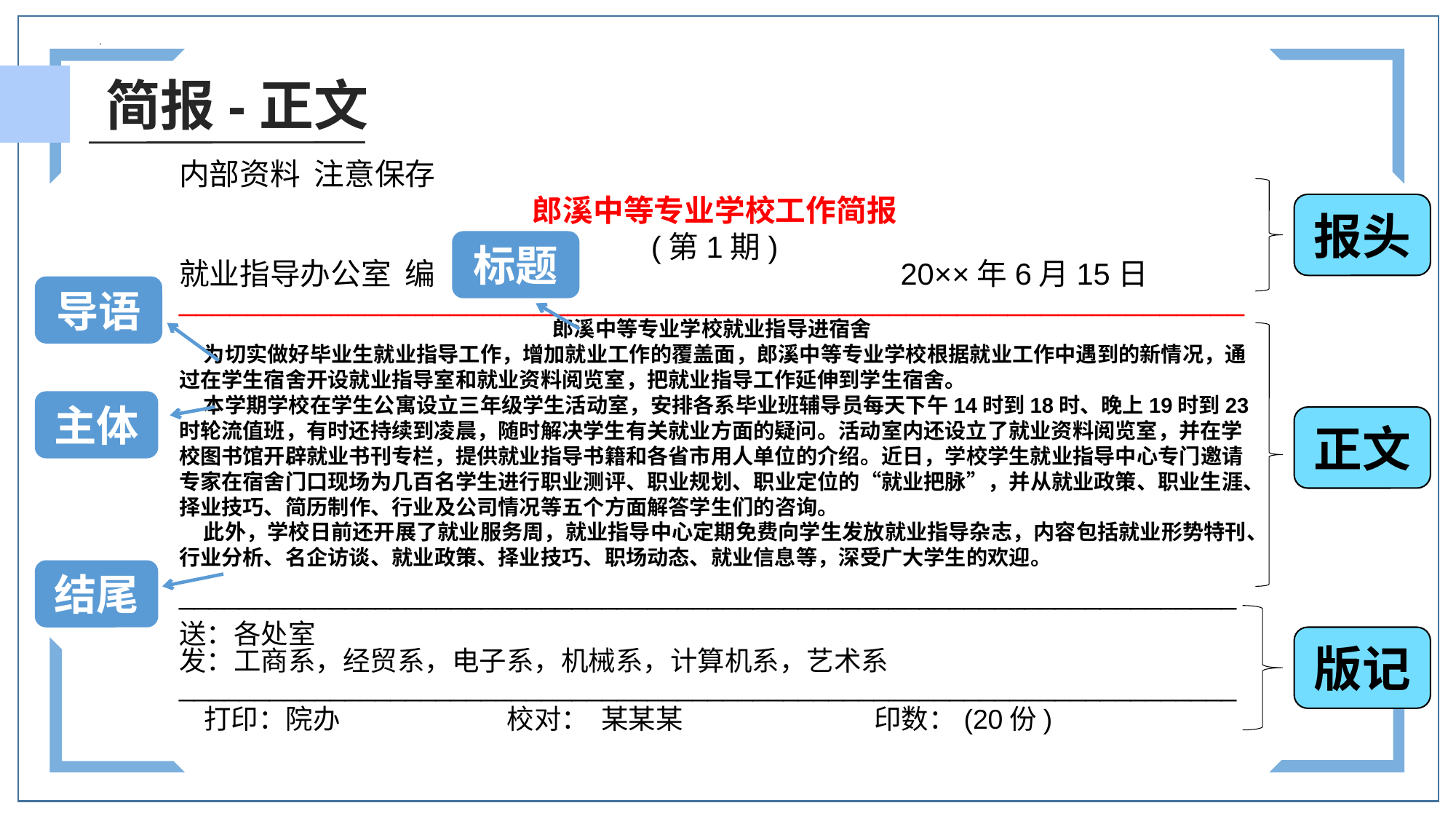

简报-正文
内部资料  注意保存
郎溪中等专业学校工作简报
(第1期)
就业指导办公室  编                                                                    20××年6月15日
_______________________________________________________________
郎溪中等专业学校就业指导进宿舍
    为切实做好毕业生就业指导工作，增加就业工作的覆盖面，郎溪中等专业学校根据就业工作中遇到的新情况，通过在学生宿舍开设就业指导室和就业资料阅览室，把就业指导工作延伸到学生宿舍。
    本学期学校在学生公寓设立三年级学生活动室，安排各系毕业班辅导员每天下午14时到18时、晚上19时到23时轮流值班，有时还持续到凌晨，随时解决学生有关就业方面的疑问。活动室内还设立了就业资料阅览室，并在学校图书馆开辟就业书刊专栏，提供就业指导书籍和各省市用人单位的介绍。近日，学校学生就业指导中心专门邀请专家在宿舍门口现场为几百名学生进行职业测评、职业规划、职业定位的“就业把脉”，并从就业政策、职业生涯、择业技巧、简历制作、行业及公司情况等五个方面解答学生们的咨询。
    此外，学校日前还开展了就业服务周，就业指导中心定期免费向学生发放就业指导杂志，内容包括就业形势特刊、行业分析、名企访谈、就业政策、择业技巧、职场动态、就业信息等，深受广大学生的欢迎。
______________________________________________________________________
送：各处室
发：工商系，经贸系，电子系，机械系，计算机系，艺术系______________________________________________________________________
   打印：院办                           校对：  某某某                               印数：(20份)

报头
标题
导语

主体
正文
结尾

版记